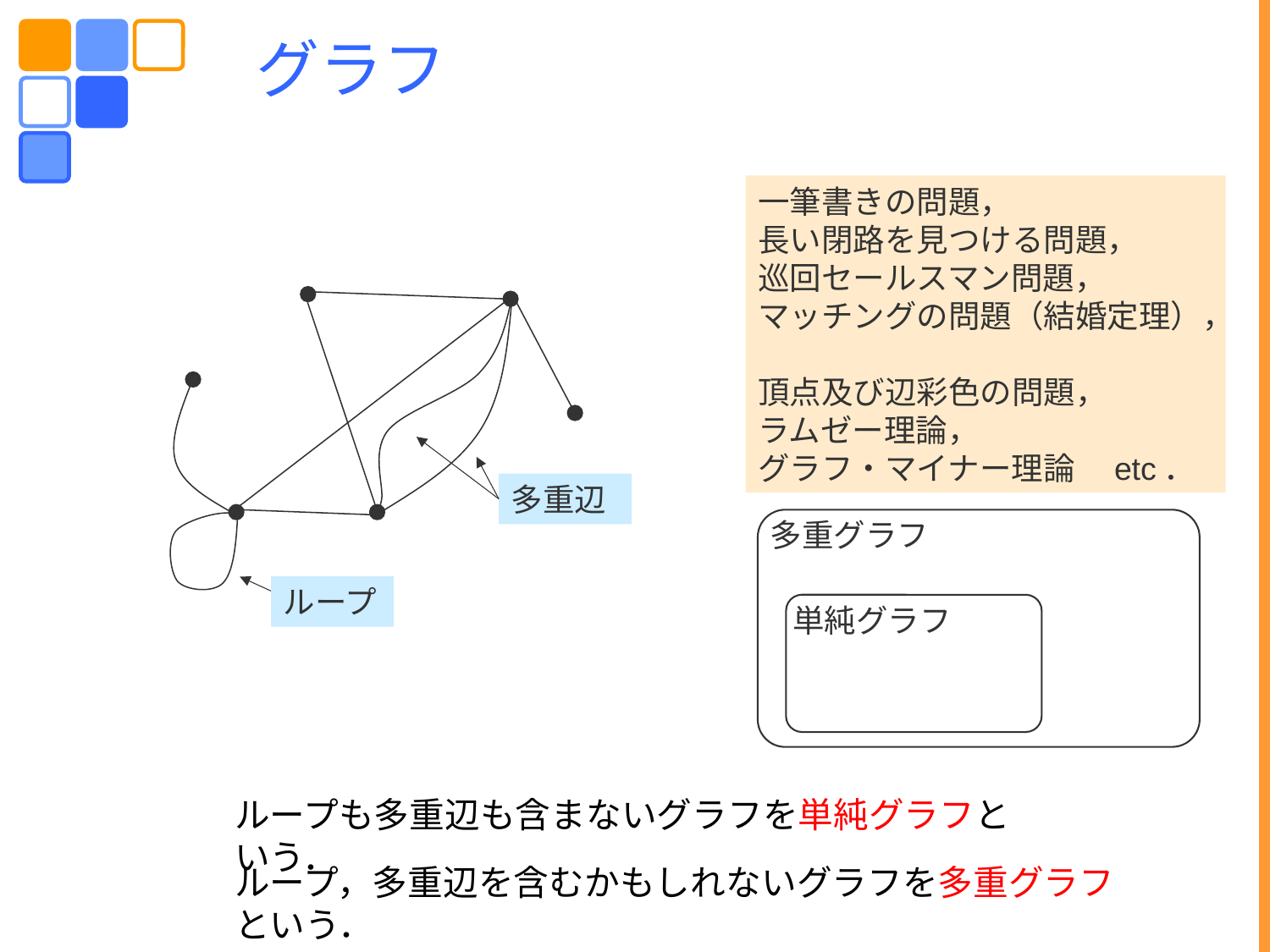

グラフ
一筆書きの問題，
長い閉路を見つける問題，
巡回セールスマン問題，
マッチングの問題（結婚定理），
頂点及び辺彩色の問題，
ラムゼー理論，
グラフ・マイナー理論　etc．

多重辺
多重グラフ

単純グラフ
ループ
ループも多重辺も含まないグラフを単純グラフという．
ループ，多重辺を含むかもしれないグラフを多重グラフという．